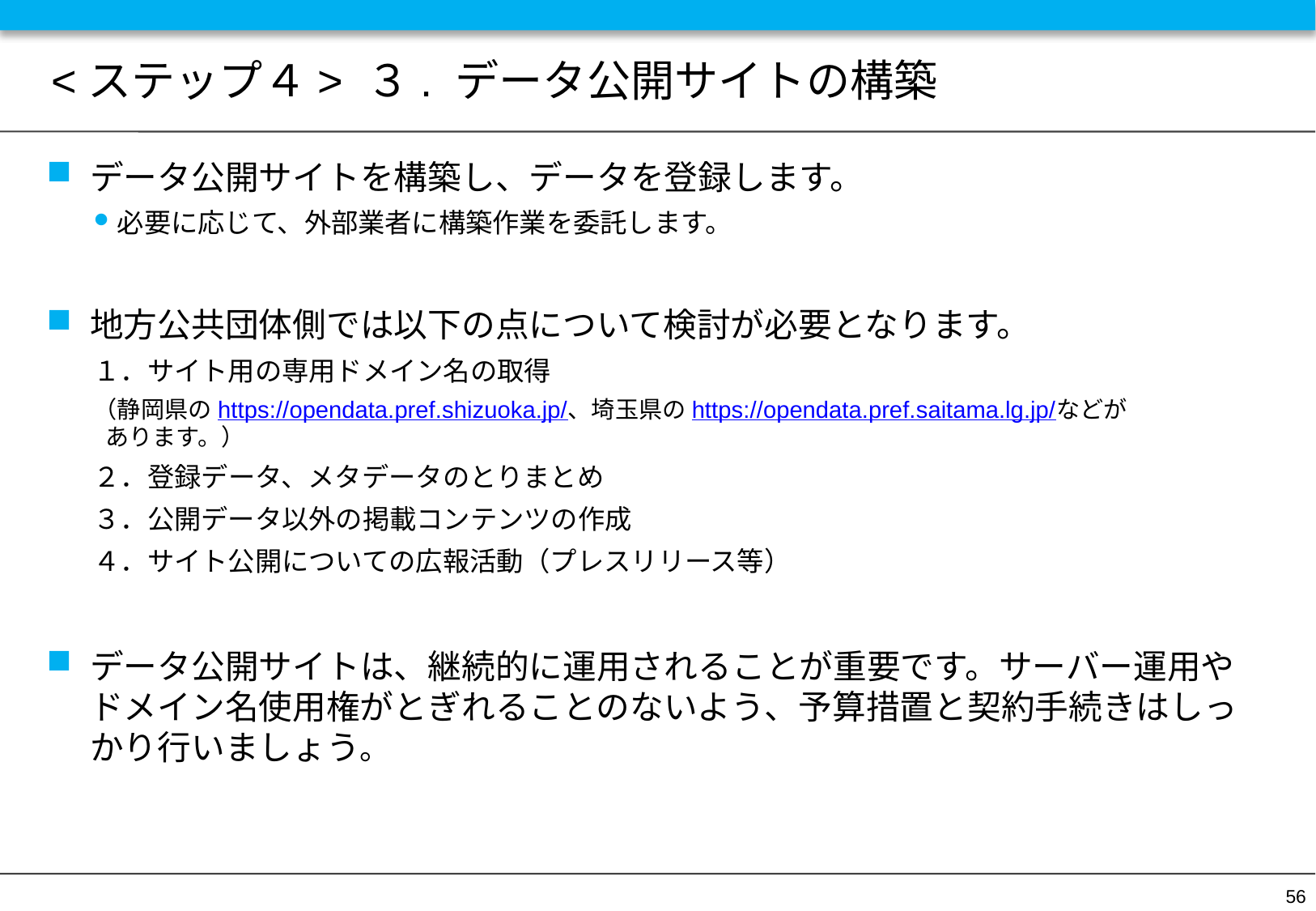

# <ステップ４> ３. データ公開サイトの構築
データ公開サイトを構築し、データを登録します。
必要に応じて、外部業者に構築作業を委託します。

地方公共団体側では以下の点について検討が必要となります。
１．サイト用の専用ドメイン名の取得
（静岡県のhttps://opendata.pref.shizuoka.jp/、埼玉県のhttps://opendata.pref.saitama.lg.jp/などが
あります。）
２．登録データ、メタデータのとりまとめ
３．公開データ以外の掲載コンテンツの作成
４．サイト公開についての広報活動（プレスリリース等）

データ公開サイトは、継続的に運用されることが重要です。サーバー運用やドメイン名使用権がとぎれることのないよう、予算措置と契約手続きはしっかり行いましょう。
56